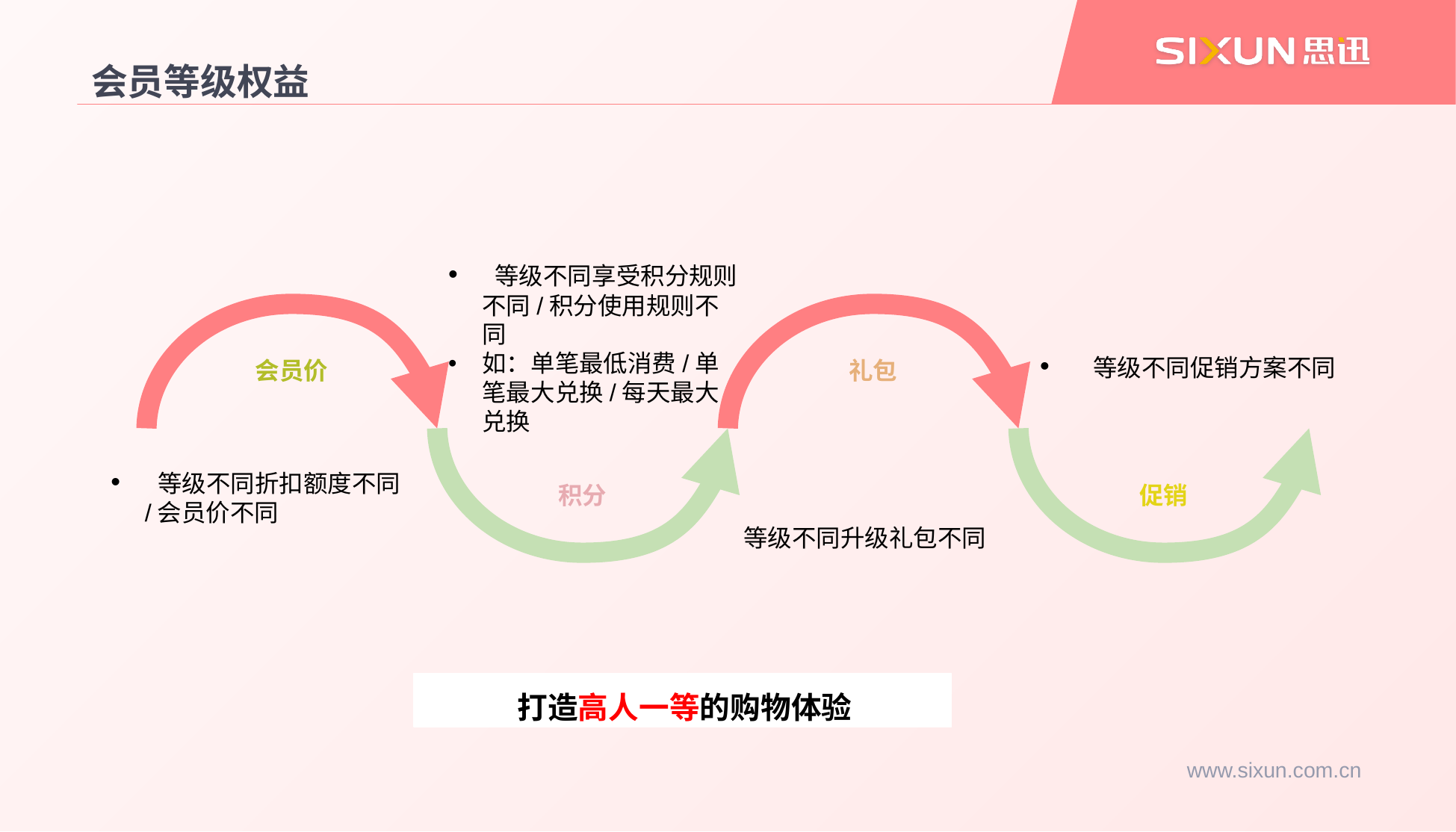

会员等级权益
 等级不同享受积分规则不同/积分使用规则不同
如：单笔最低消费/单笔最大兑换/每天最大兑换

会员价
礼包
  等级不同促销方案不同
积分
促销
 等级不同折扣额度不同/会员价不同
  等级不同升级礼包不同

打造高人一等的购物体验